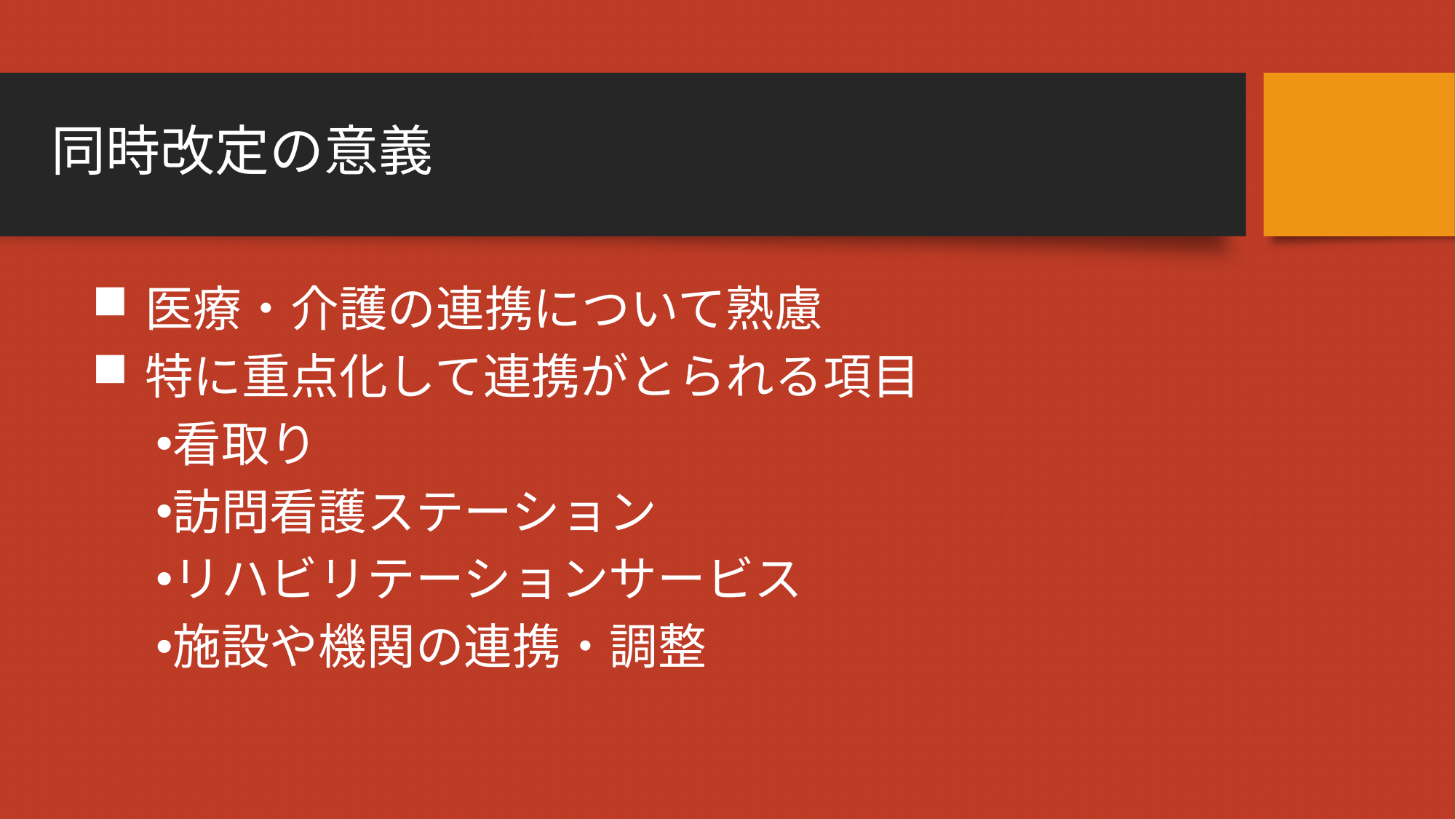

# 同時改定の意義
医療・介護の連携について熟慮
特に重点化して連携がとられる項目
看取り
訪問看護ステーション
リハビリテーションサービス
施設や機関の連携・調整